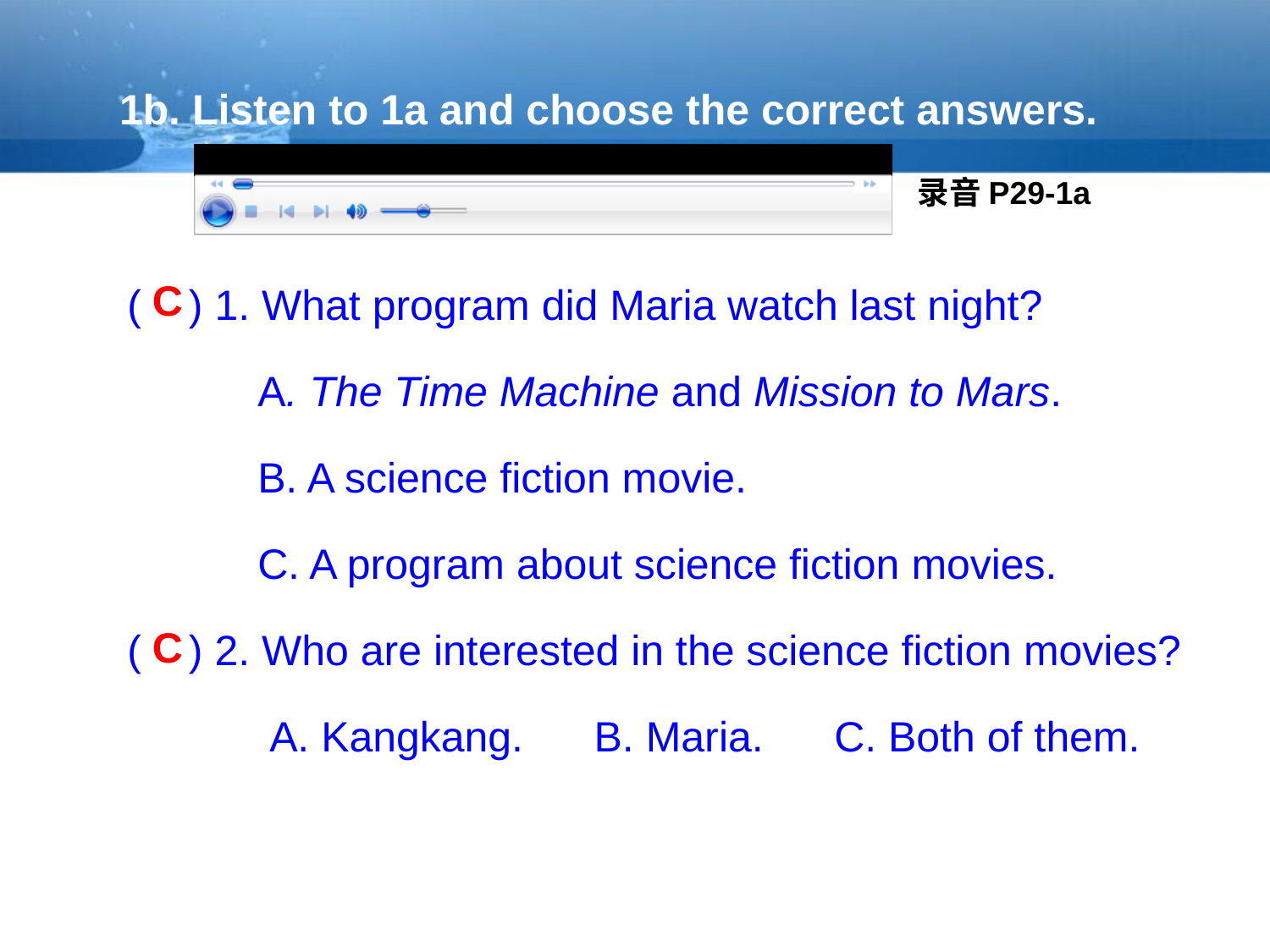

1b. Listen to 1a and choose the correct answers.
录音P29-1a
(    ) 1. What program did Maria watch last night?
           A. The Time Machine and Mission to Mars.
           B. A science fiction movie.
           C. A program about science fiction movies.
(    ) 2. Who are interested in the science fiction movies?
            A. Kangkang.      B. Maria.      C. Both of them.
C
C